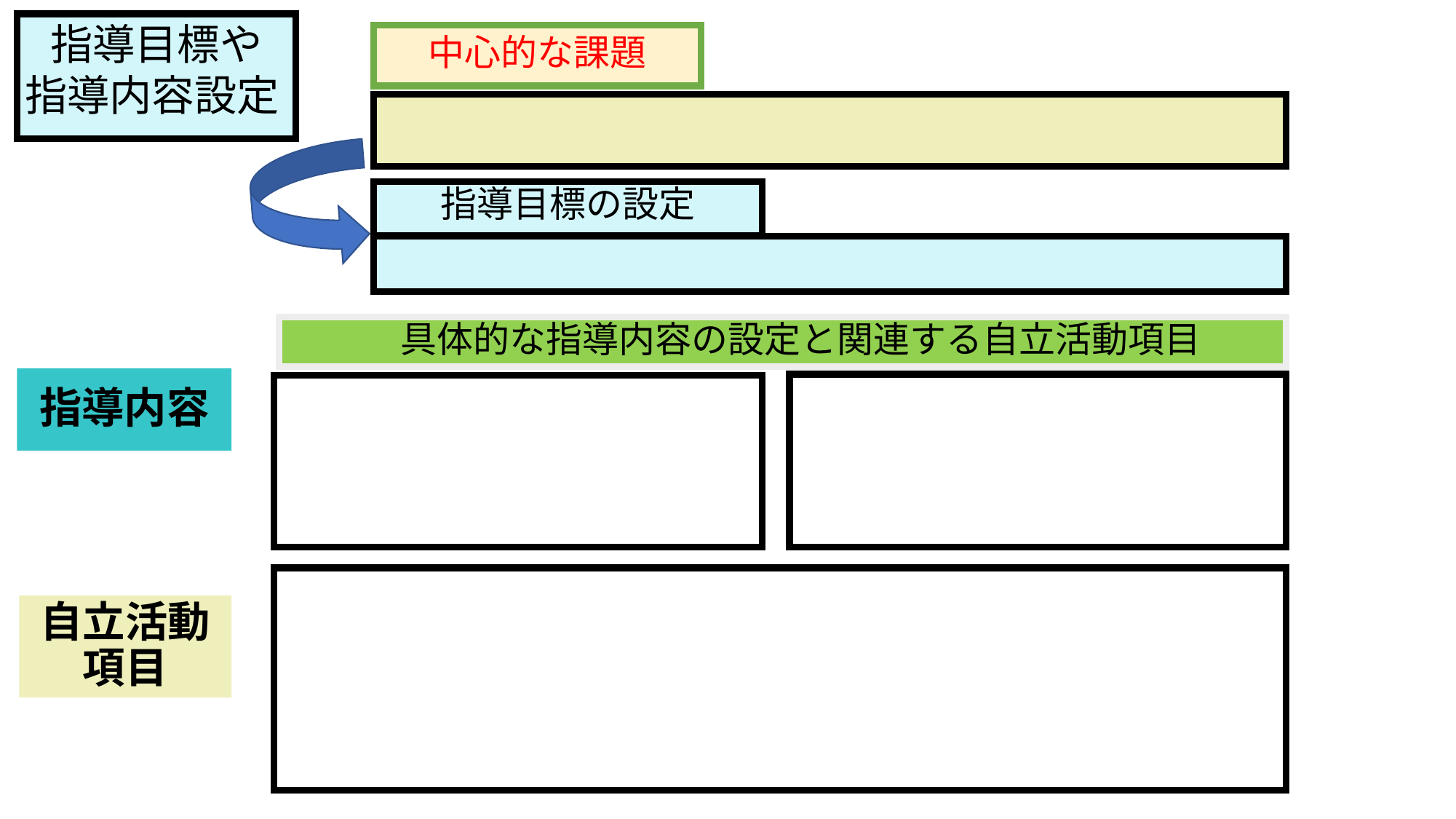

指導目標や
指導内容設定

中心的な課題

指導目標の設定

　具体的な指導内容の設定と関連する自立活動項目
指導内容

自立活動項目